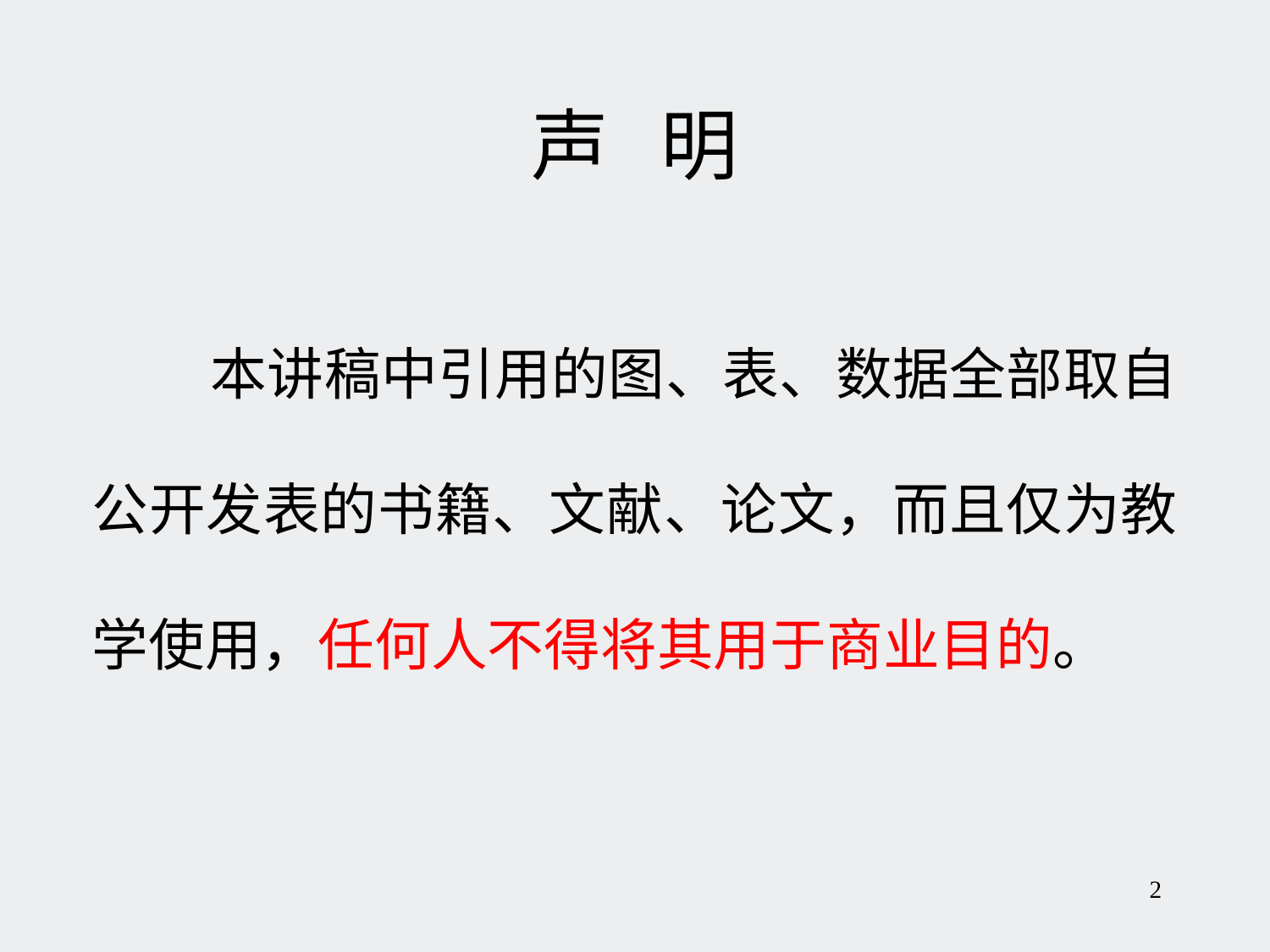

# 声   明
        本讲稿中引用的图、表、数据全部取自公开发表的书籍、文献、论文，而且仅为教学使用，任何人不得将其用于商业目的。
2